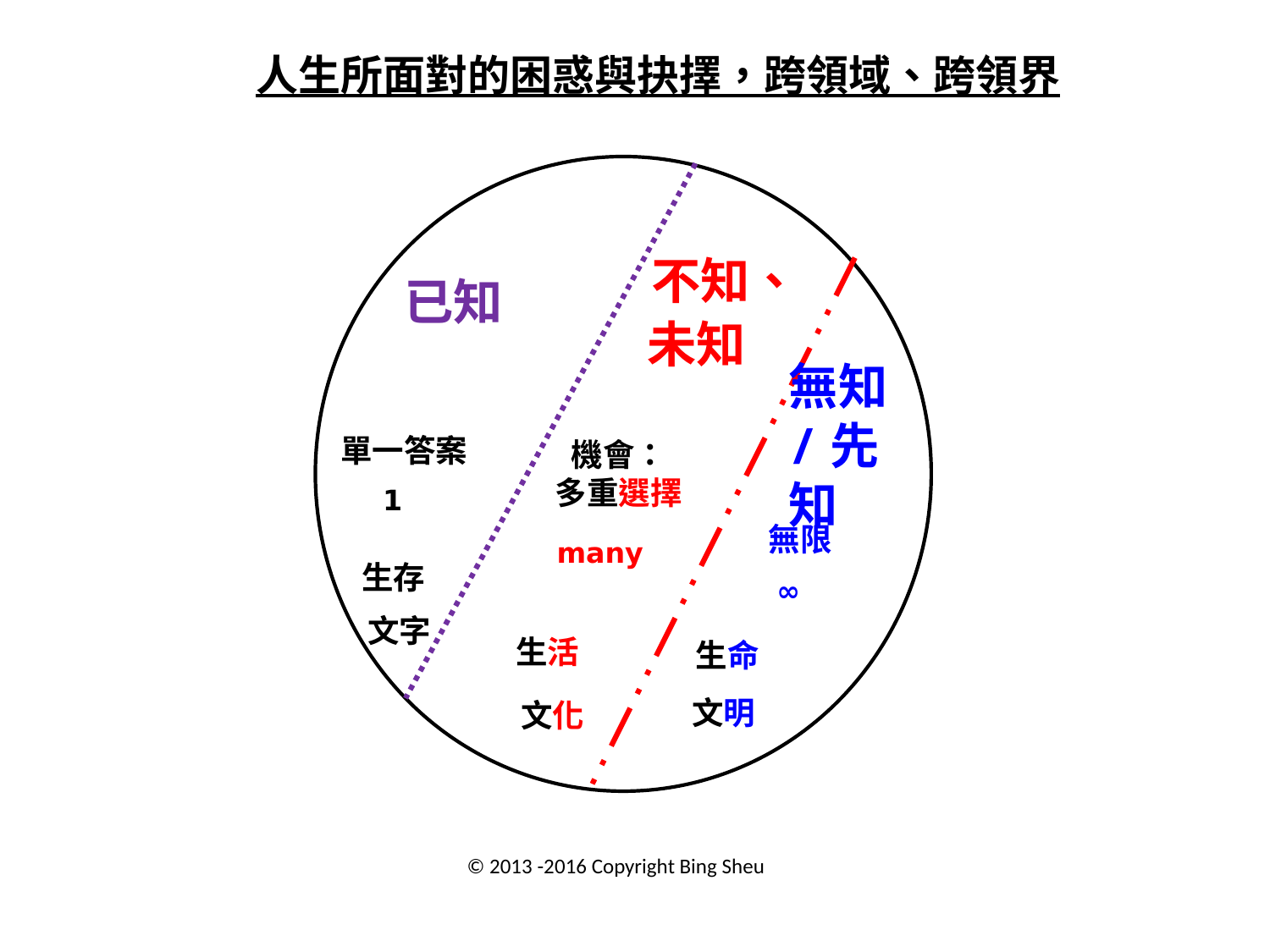

人生所面對的困惑與抉擇，跨領域、跨領界

不知、
已知
未知
無知/先知
單一答案
機會：
多重選擇
1
無限
many
生存
∞
文字
生活
生命
文明
文化
© 2013 -2016 Copyright Bing Sheu